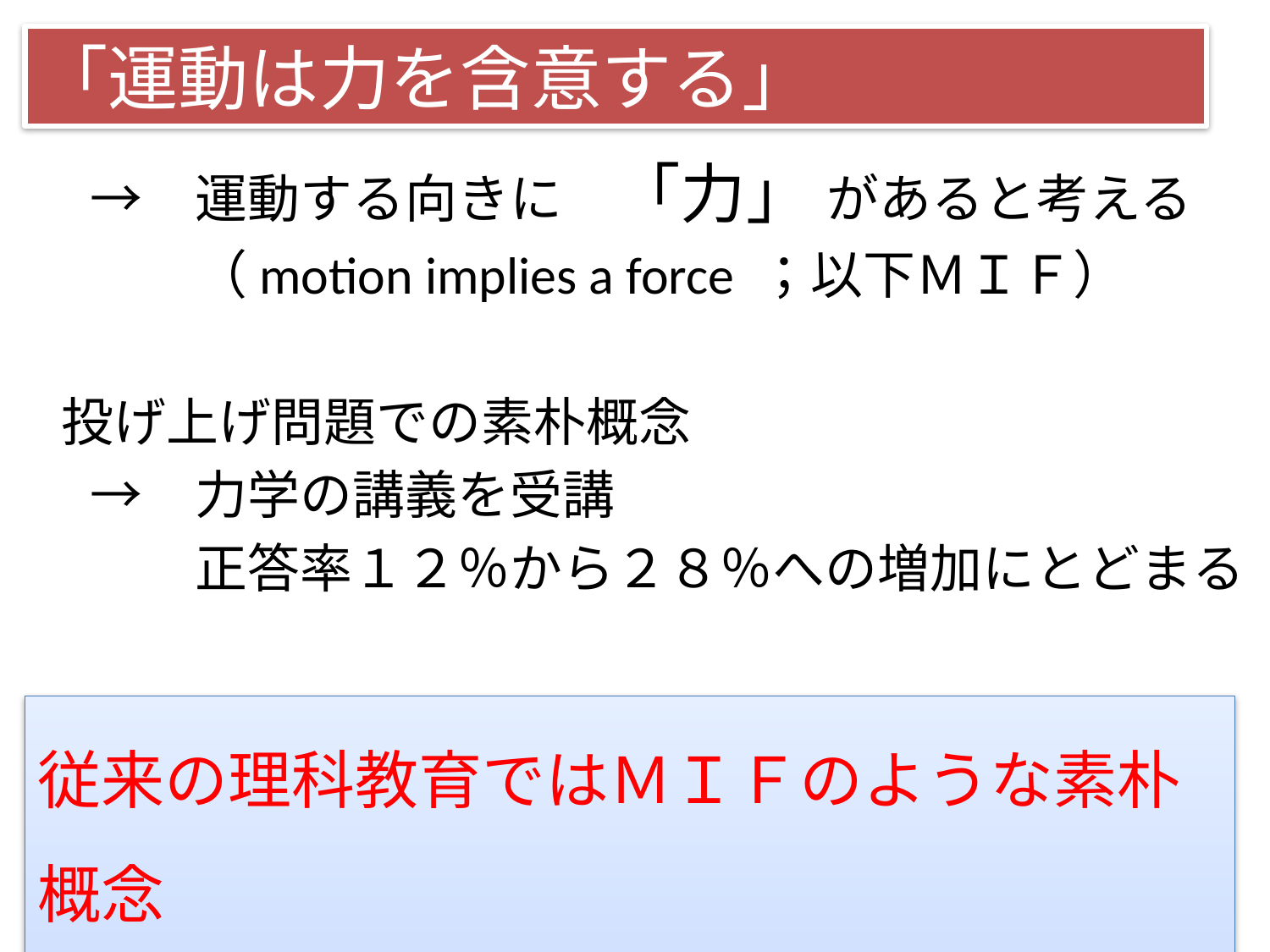

# 「運動は力を含意する」
　→　運動する向きに　「力」 があると考える
　　　（motion implies a force ；以下ＭＩＦ）

 投げ上げ問題での素朴概念
　→　力学の講義を受講
　　　正答率１２％から２８％への増加にとどまる

従来の理科教育ではＭＩＦのような素朴概念
を「妥当な科学概念」に変えるのは難しい